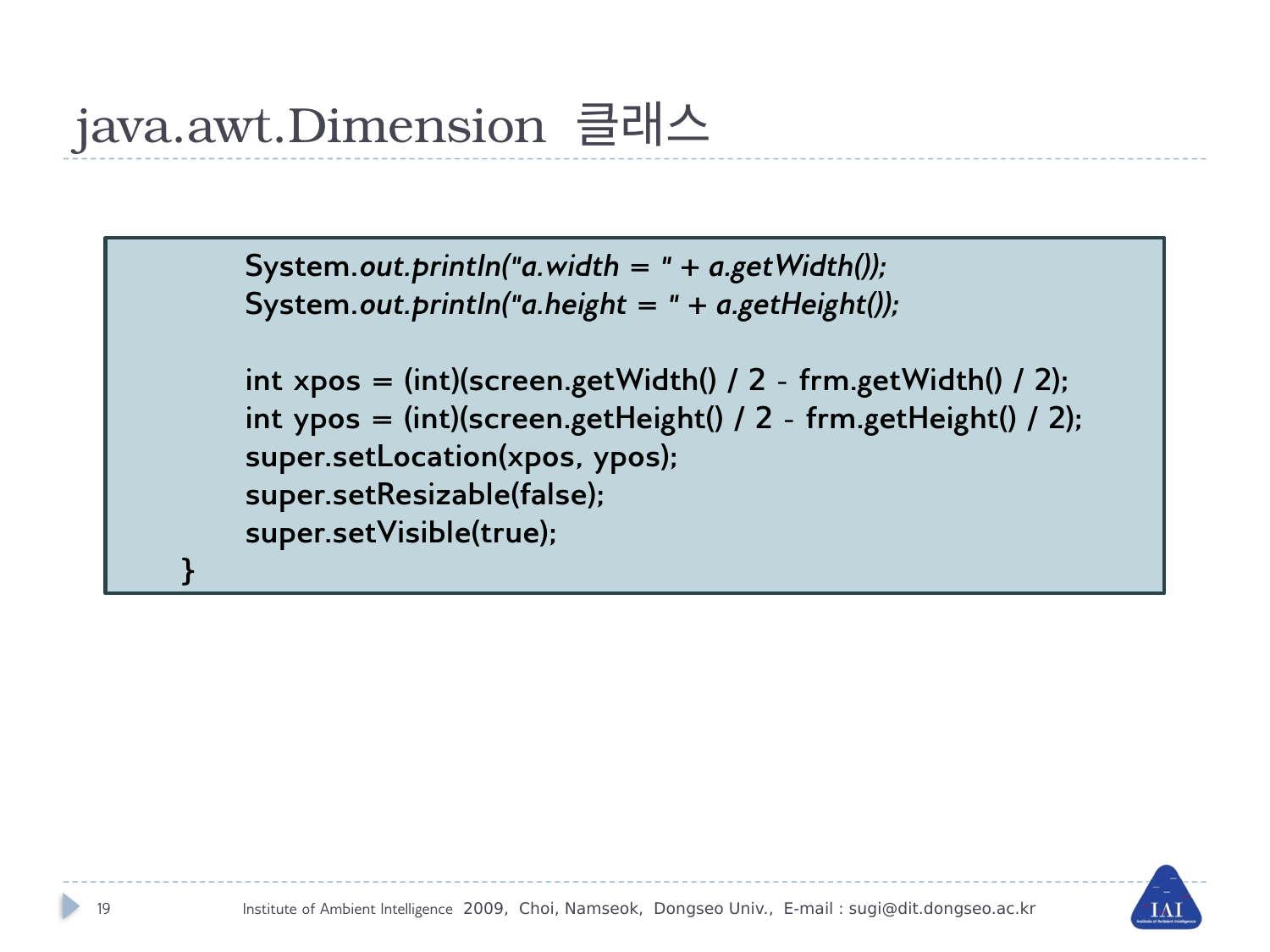

# java.awt.Dimension 클래스

System.out.println("a.width = " + a.getWidth());
System.out.println("a.height = " + a.getHeight());

int xpos = (int)(screen.getWidth() / 2 - frm.getWidth() / 2);
int ypos = (int)(screen.getHeight() / 2 - frm.getHeight() / 2);
super.setLocation(xpos, ypos);
super.setResizable(false);
super.setVisible(true);
}